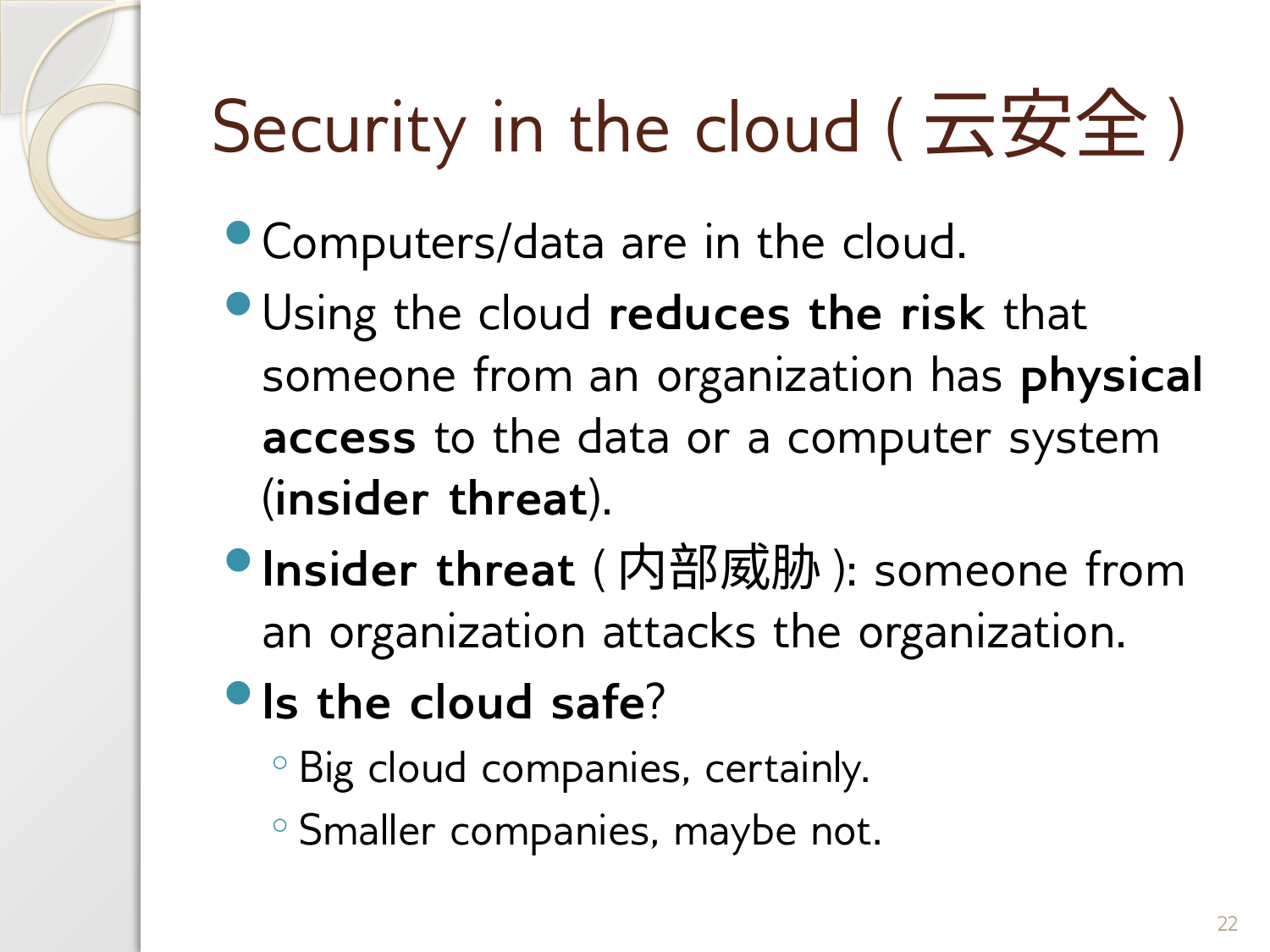

# Security in the cloud (云安全)
Computers/data are in the cloud.
Using the cloud reduces the risk that someone from an organization has physical access to the data or a computer system (insider threat).
Insider threat (内部威胁): someone from an organization attacks the organization.
Is the cloud safe?
Big cloud companies, certainly.
Smaller companies, maybe not.
22